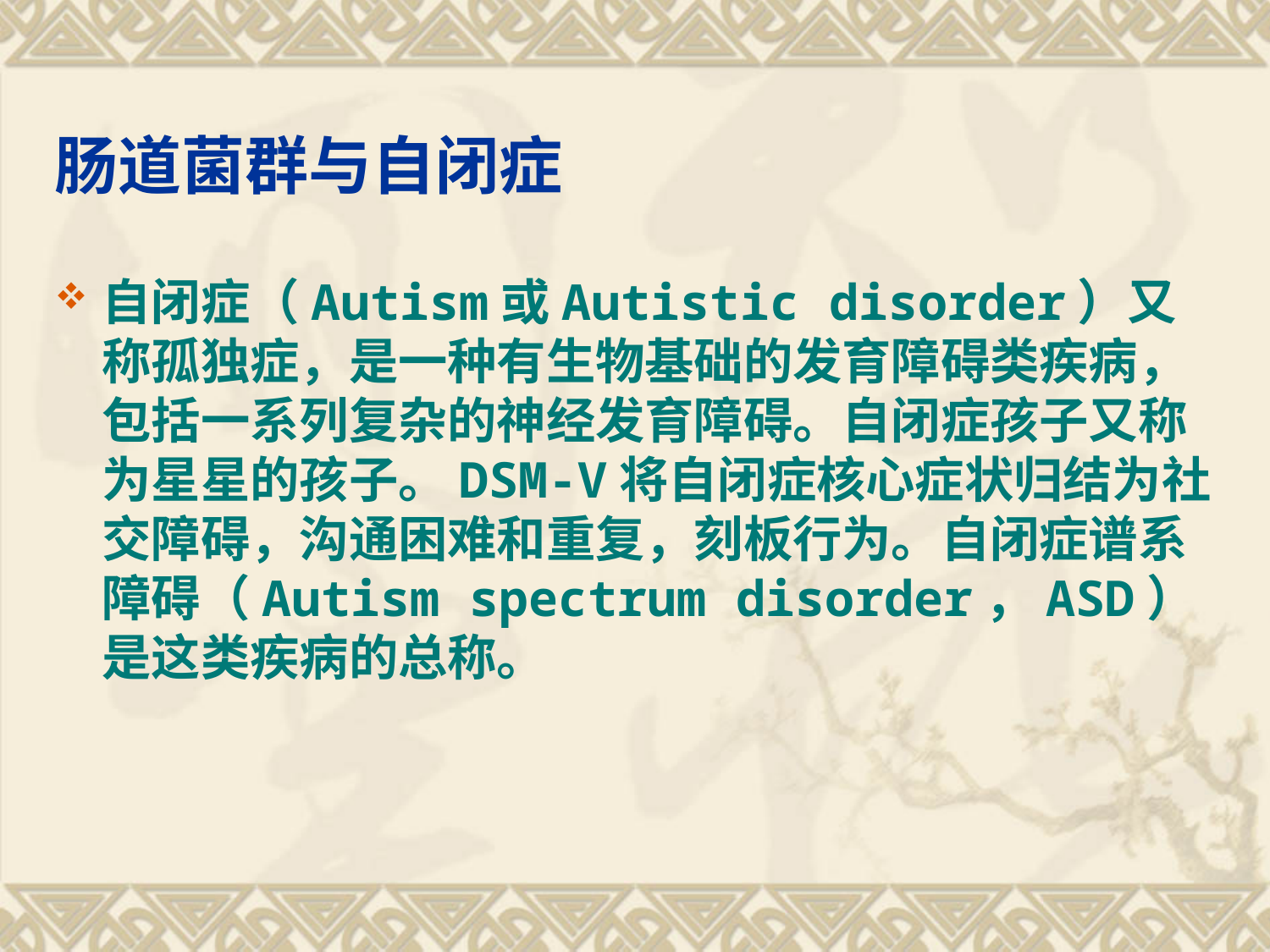

# 肠道菌群与自闭症
自闭症（Autism或Autistic disorder）又称孤独症，是一种有生物基础的发育障碍类疾病，包括一系列复杂的神经发育障碍。自闭症孩子又称为星星的孩子。DSM-V将自闭症核心症状归结为社交障碍，沟通困难和重复，刻板行为。自闭症谱系障碍（Autism spectrum disorder，ASD）是这类疾病的总称。